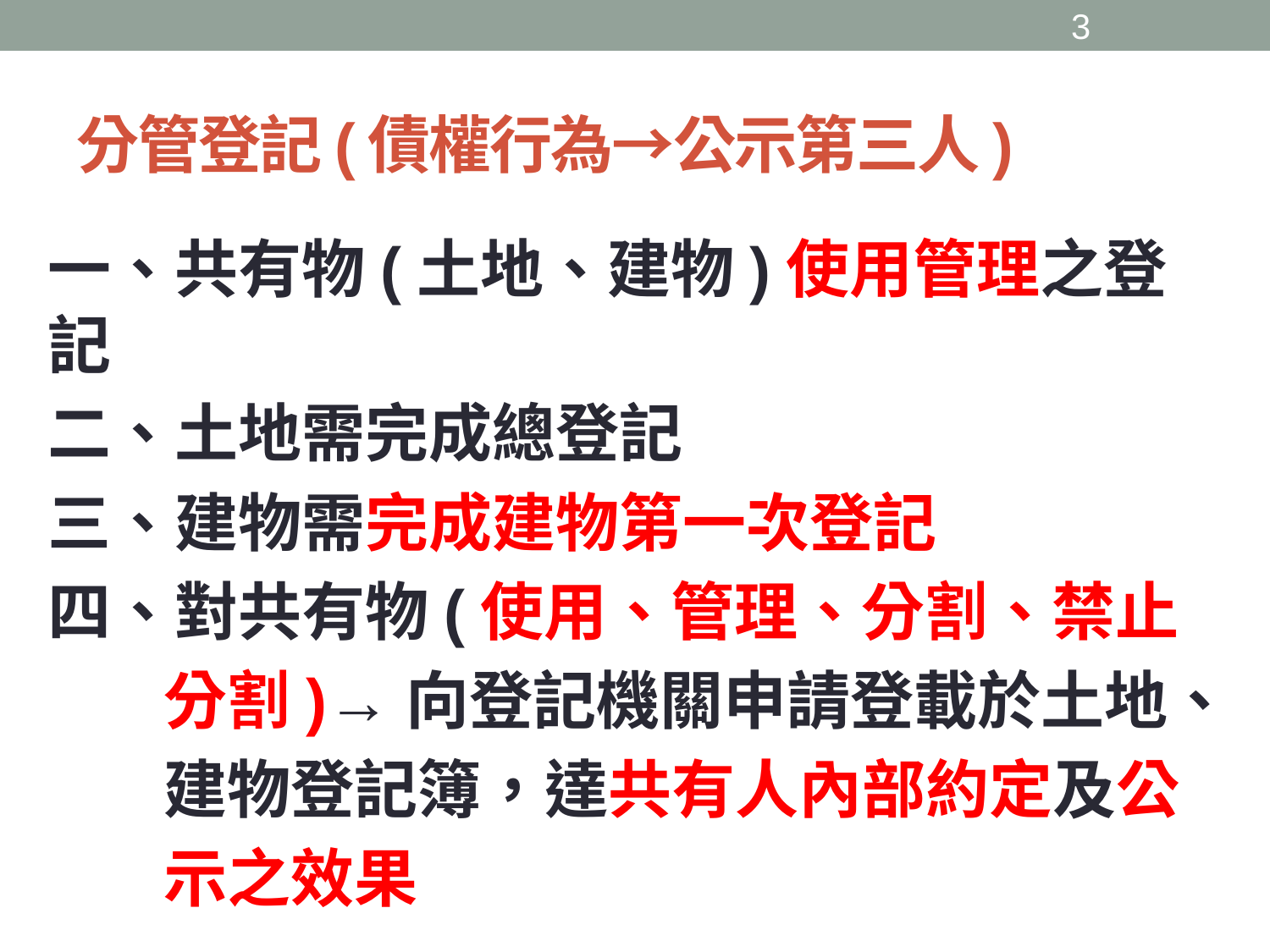

3
# 分管登記(債權行為→公示第三人)
一、共有物(土地、建物)使用管理之登記
二、土地需完成總登記
三、建物需完成建物第一次登記
四、對共有物(使用、管理、分割、禁止
       分割)→向登記機關申請登載於土地、
       建物登記簿，達共有人內部約定及公
       示之效果